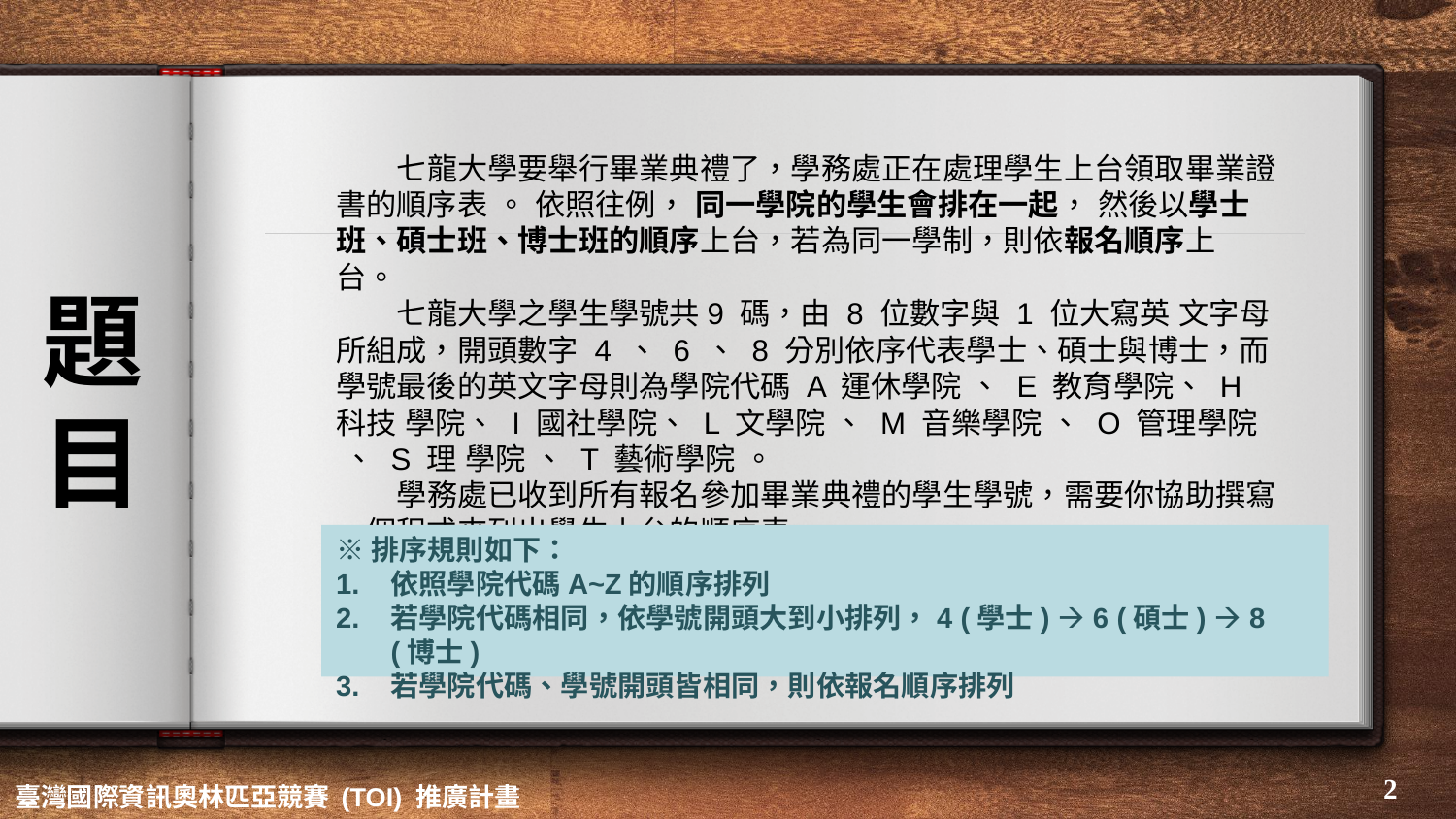

七龍大學要舉行畢業典禮了，學務處正在處理學生上台領取畢業證書的順序表 。 依照往例， 同一學院的學生會排在一起， 然後以學士班、碩士班、博士班的順序上台，若為同一學制，則依報名順序上台。
　　七龍大學之學生學號共9 碼，由 8 位數字與 1 位大寫英 文字母所組成，開頭數字 4 、 6 、 8 分別依序代表學士、碩士與博士，而學號最後的英文字母則為學院代碼 A 運休學院 、 E 教育學院、 H 科技 學院、 I 國社學院、 L 文學院 、 M 音樂學院 、 O 管理學院 、 S 理 學院 、 T 藝術學院 。
　　學務處已收到所有報名參加畢業典禮的學生學號，需要你協助撰寫一個程式來列出學生上台的順序表。
# 題 目
※排序規則如下：
依照學院代碼A~Z的順序排列
若學院代碼相同，依學號開頭大到小排列，4 (學士) 🡪 6 (碩士) 🡪 8 (博士)
若學院代碼、學號開頭皆相同，則依報名順序排列
2